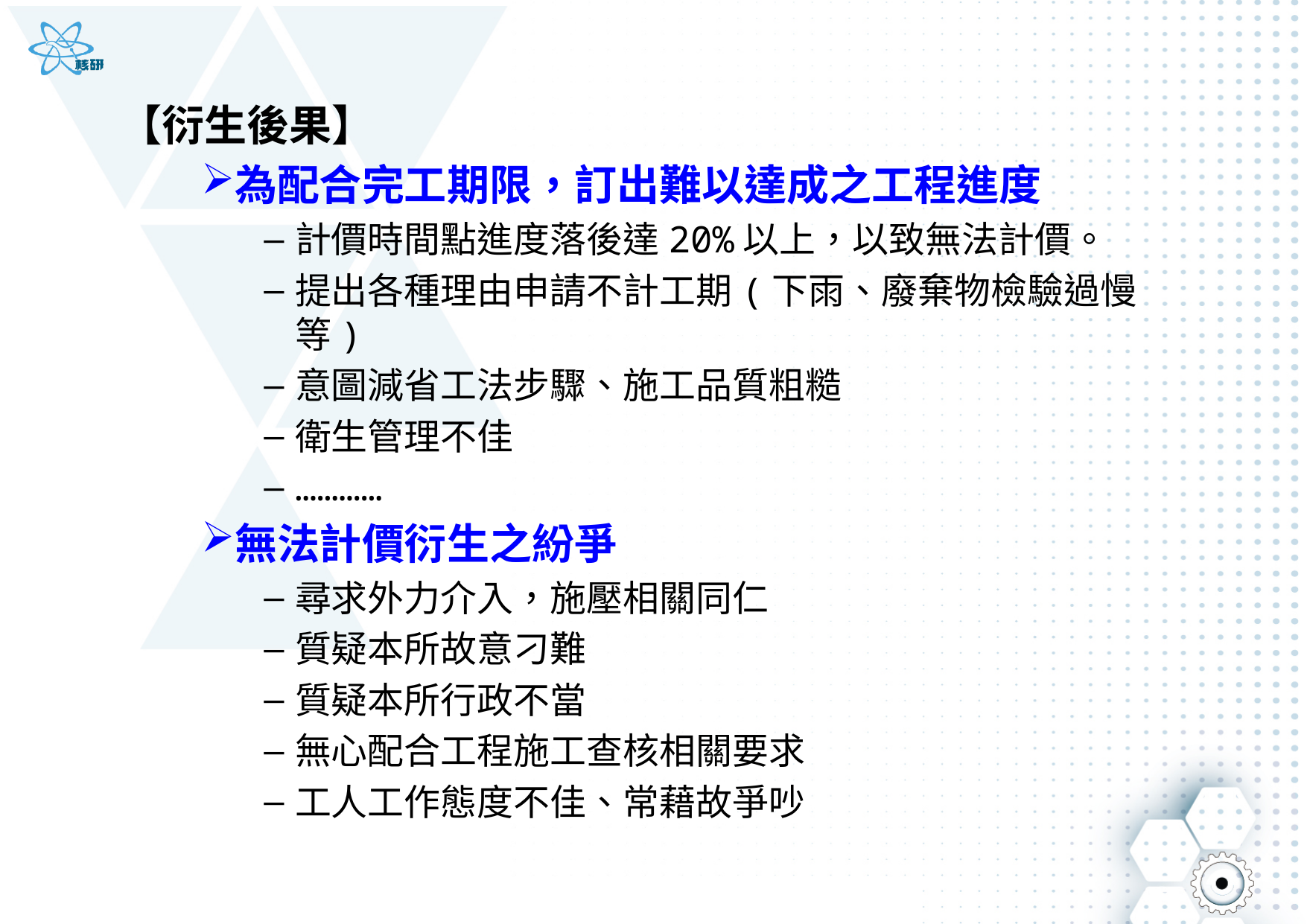

【衍生後果】
為配合完工期限，訂出難以達成之工程進度
計價時間點進度落後達20%以上，以致無法計價。
提出各種理由申請不計工期(下雨、廢棄物檢驗過慢等)
意圖減省工法步驟、施工品質粗糙
衛生管理不佳
…………
無法計價衍生之紛爭
尋求外力介入，施壓相關同仁
質疑本所故意刁難
質疑本所行政不當
無心配合工程施工查核相關要求
工人工作態度不佳、常藉故爭吵